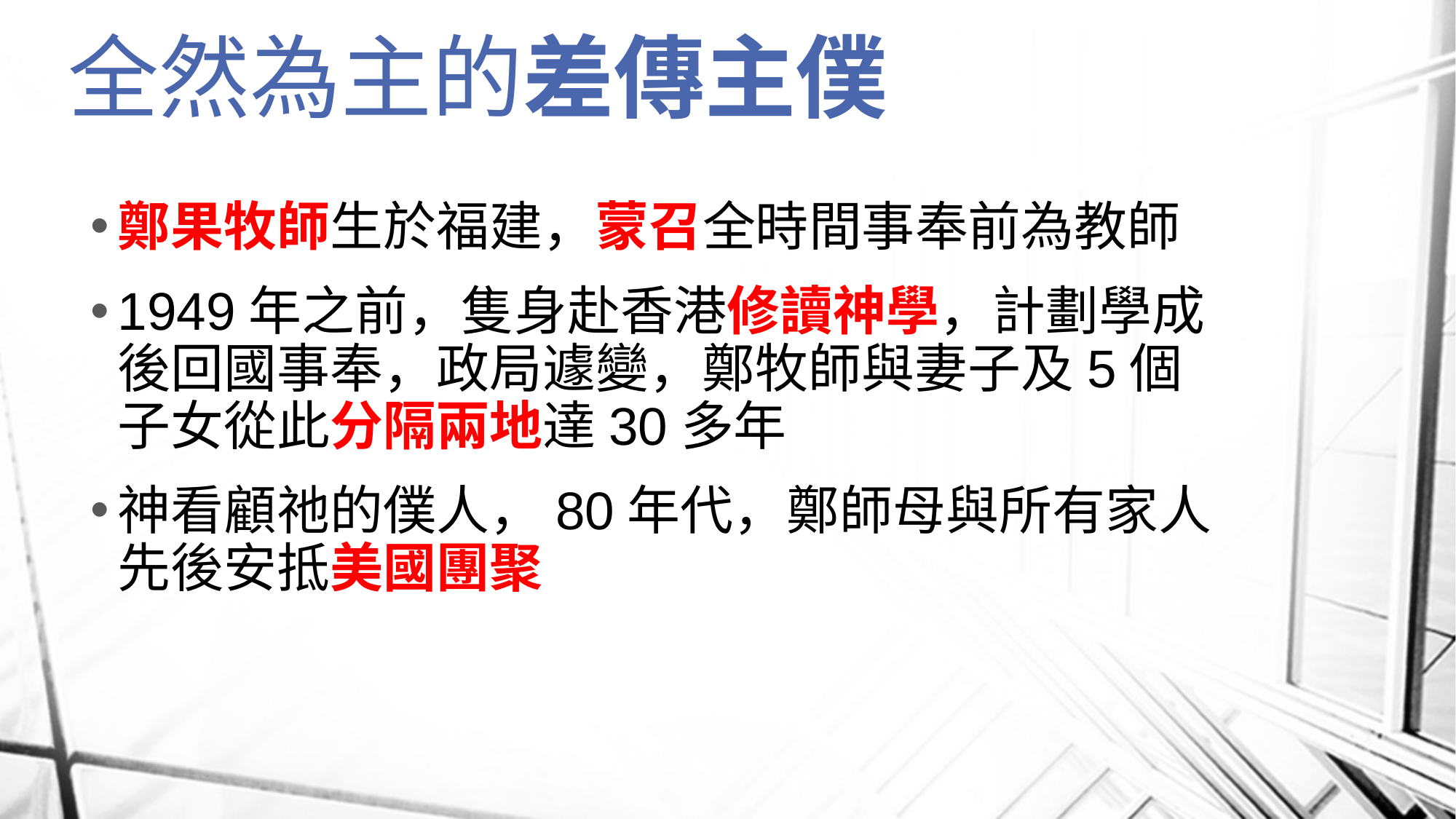

# 全然為主的差傳主僕
鄭果牧師生於福建，蒙召全時間事奉前為教師
1949年之前，隻身赴香港修讀神學，計劃學成後回國事奉，政局遽變，鄭牧師與妻子及5個子女從此分隔兩地達30多年
神看顧祂的僕人，80年代，鄭師母與所有家人先後安抵美國團聚